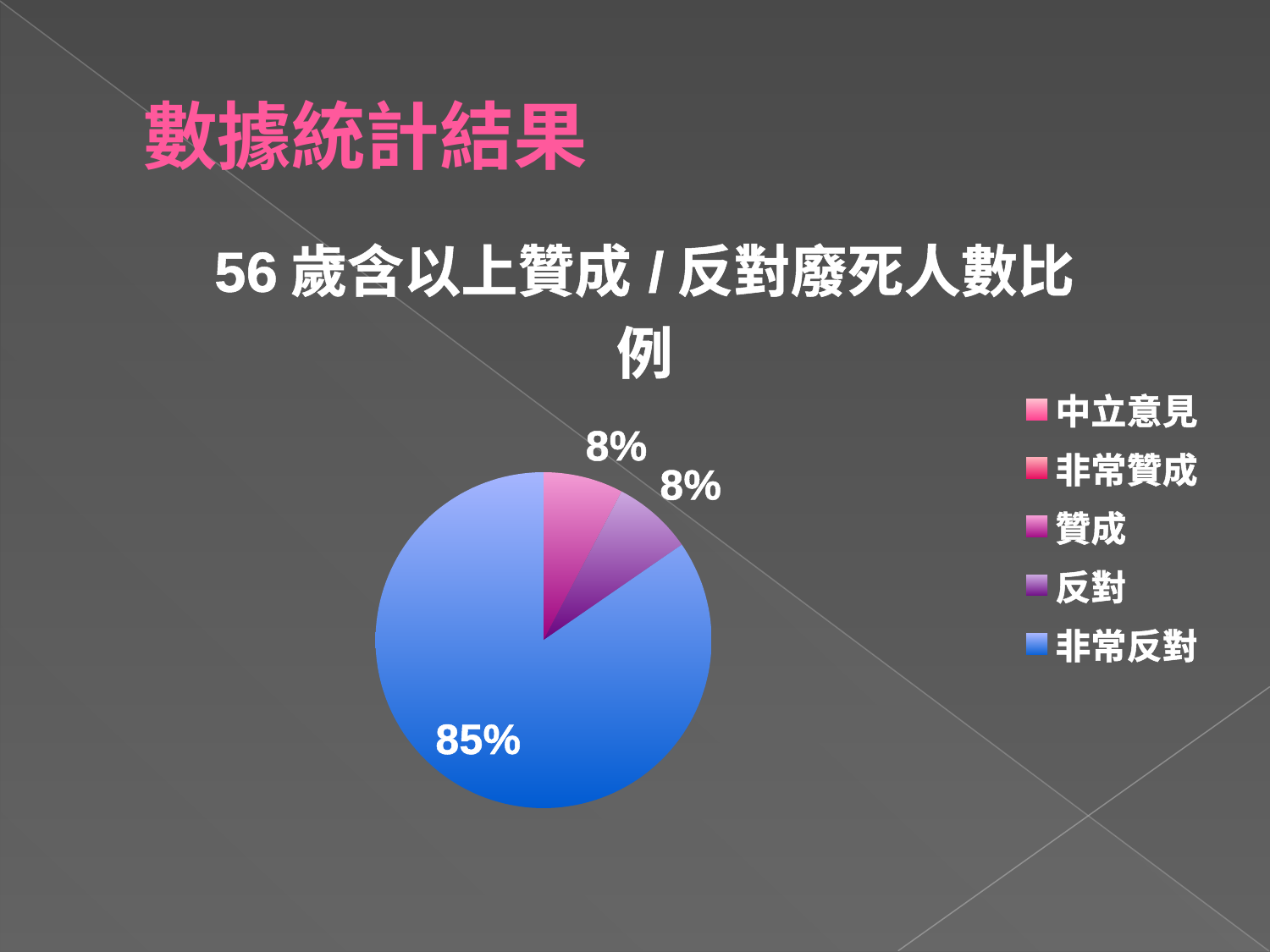

# 數據統計結果

### Chart: 56歲含以上贊成/反對廢死人數比例

| Category |  |
|---|---|
| 中立意見 | None |
| 非常贊成 | None |
| 贊成 | 1.0 |
| 反對 | 1.0 |
| 非常反對 | 11.0 |